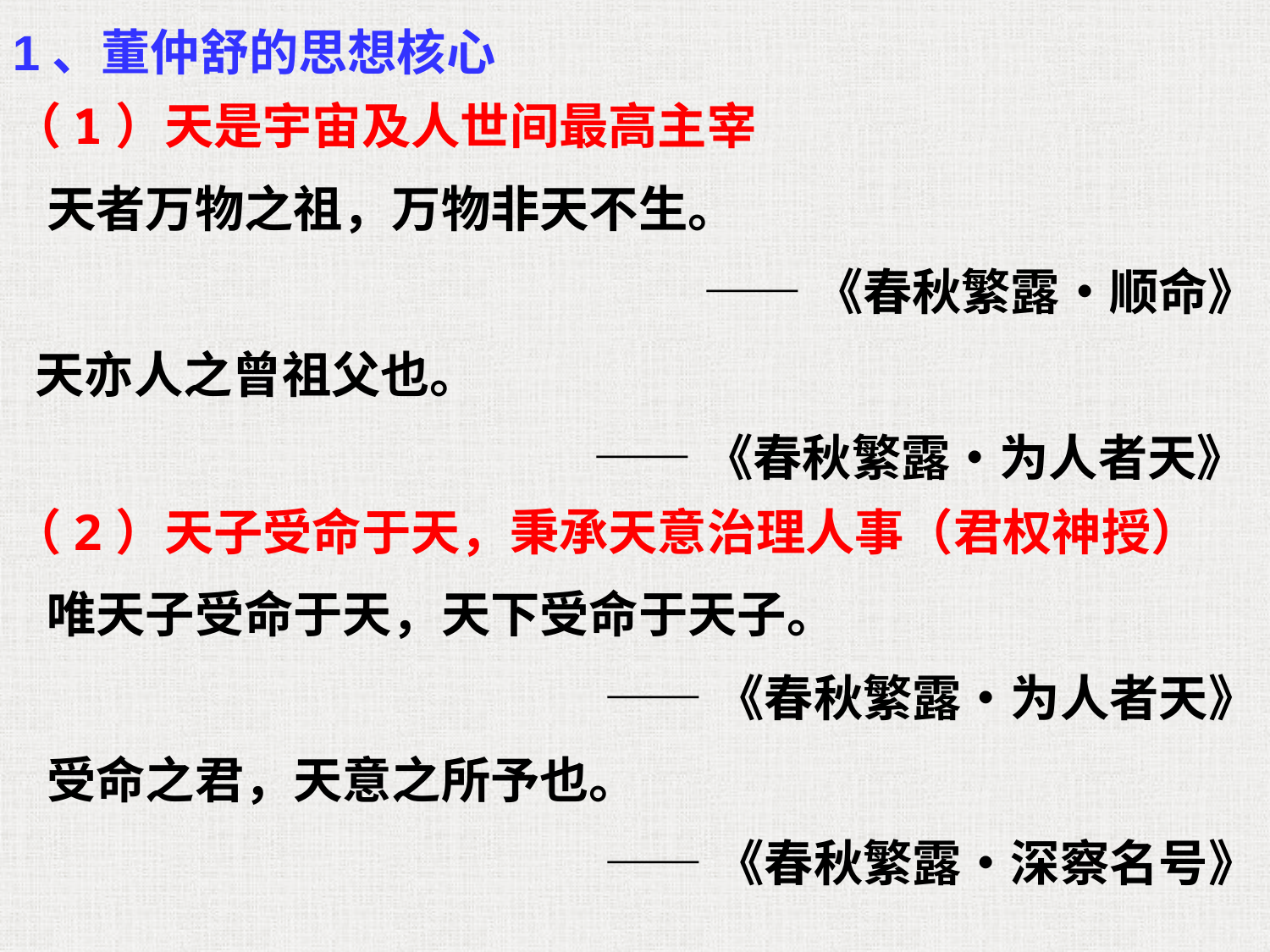

1、董仲舒的思想核心
（1）天是宇宙及人世间最高主宰
  天者万物之祖，万物非天不生。
 ——《春秋繁露•顺命》
 天亦人之曾祖父也。
——《春秋繁露•为人者天》
（2）天子受命于天，秉承天意治理人事（君权神授）
  唯天子受命于天，天下受命于天子。
——《春秋繁露•为人者天》
  受命之君，天意之所予也。
——《春秋繁露•深察名号》